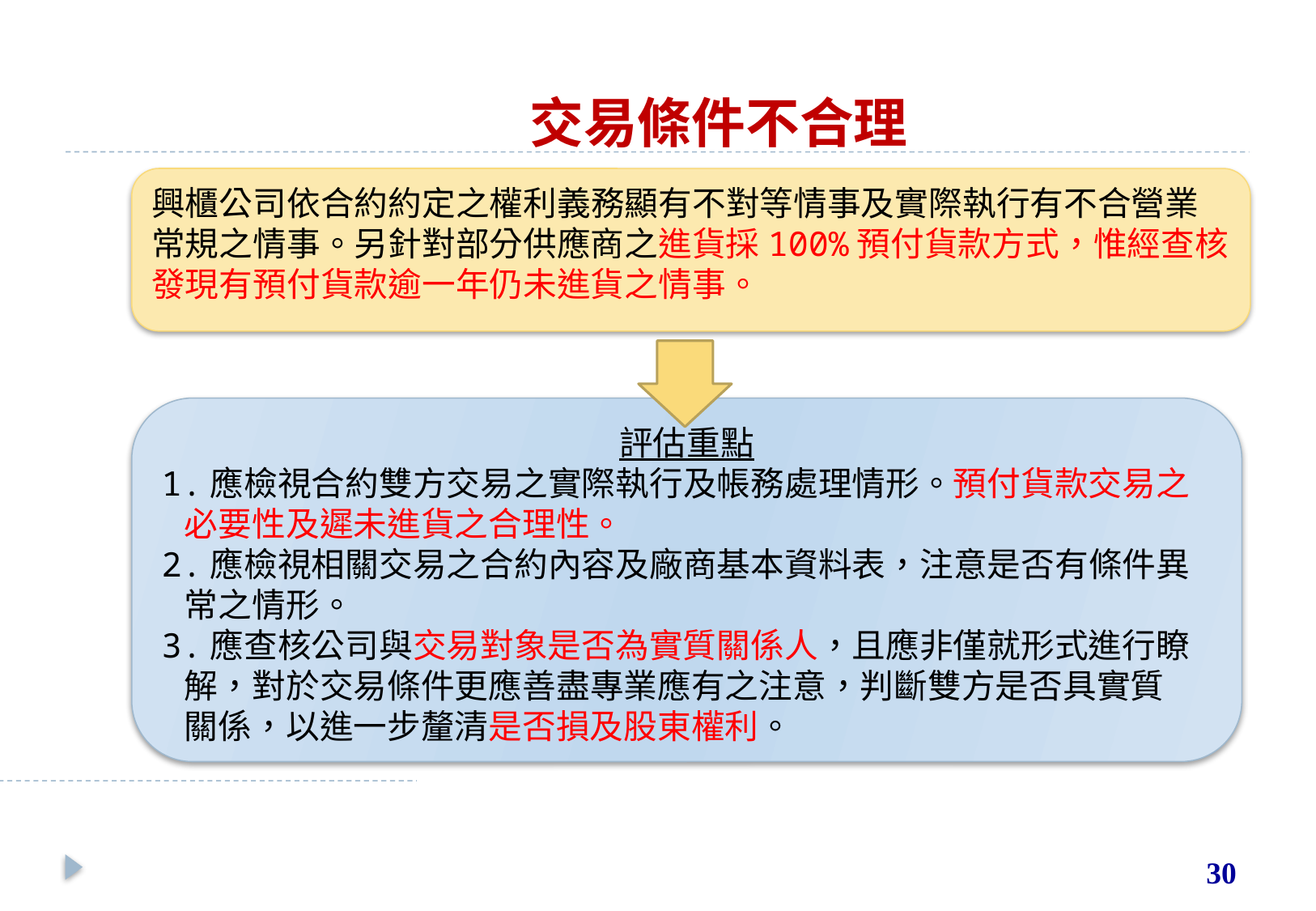

# 交易條件不合理
興櫃公司依合約約定之權利義務顯有不對等情事及實際執行有不合營業
常規之情事。另針對部分供應商之進貨採100%預付貨款方式，惟經查核
發現有預付貨款逾一年仍未進貨之情事。

評估重點
1.應檢視合約雙方交易之實際執行及帳務處理情形。預付貨款交易之
  必要性及遲未進貨之合理性。
2.應檢視相關交易之合約內容及廠商基本資料表，注意是否有條件異
  常之情形。
3.應查核公司與交易對象是否為實質關係人，且應非僅就形式進行瞭
  解，對於交易條件更應善盡專業應有之注意，判斷雙方是否具實質
  關係，以進一步釐清是否損及股東權利。

審查重點
30